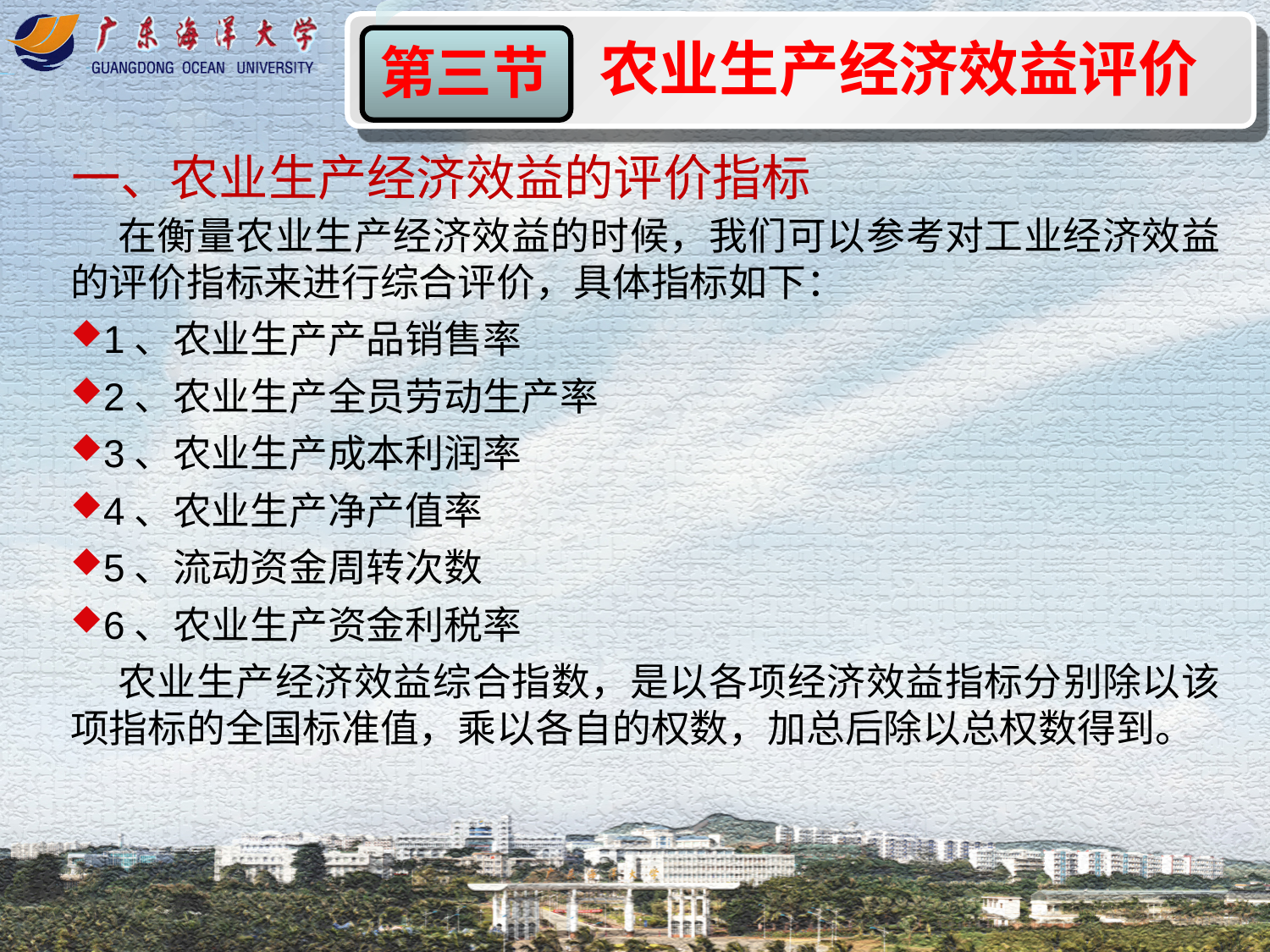

农业生产经济效益评价

第三节
一、农业生产经济效益的评价指标
    在衡量农业生产经济效益的时候，我们可以参考对工业经济效益的评价指标来进行综合评价，具体指标如下：
1、农业生产产品销售率
2、农业生产全员劳动生产率
3、农业生产成本利润率
4、农业生产净产值率
5、流动资金周转次数
6、农业生产资金利税率
    农业生产经济效益综合指数，是以各项经济效益指标分别除以该项指标的全国标准值，乘以各自的权数，加总后除以总权数得到。